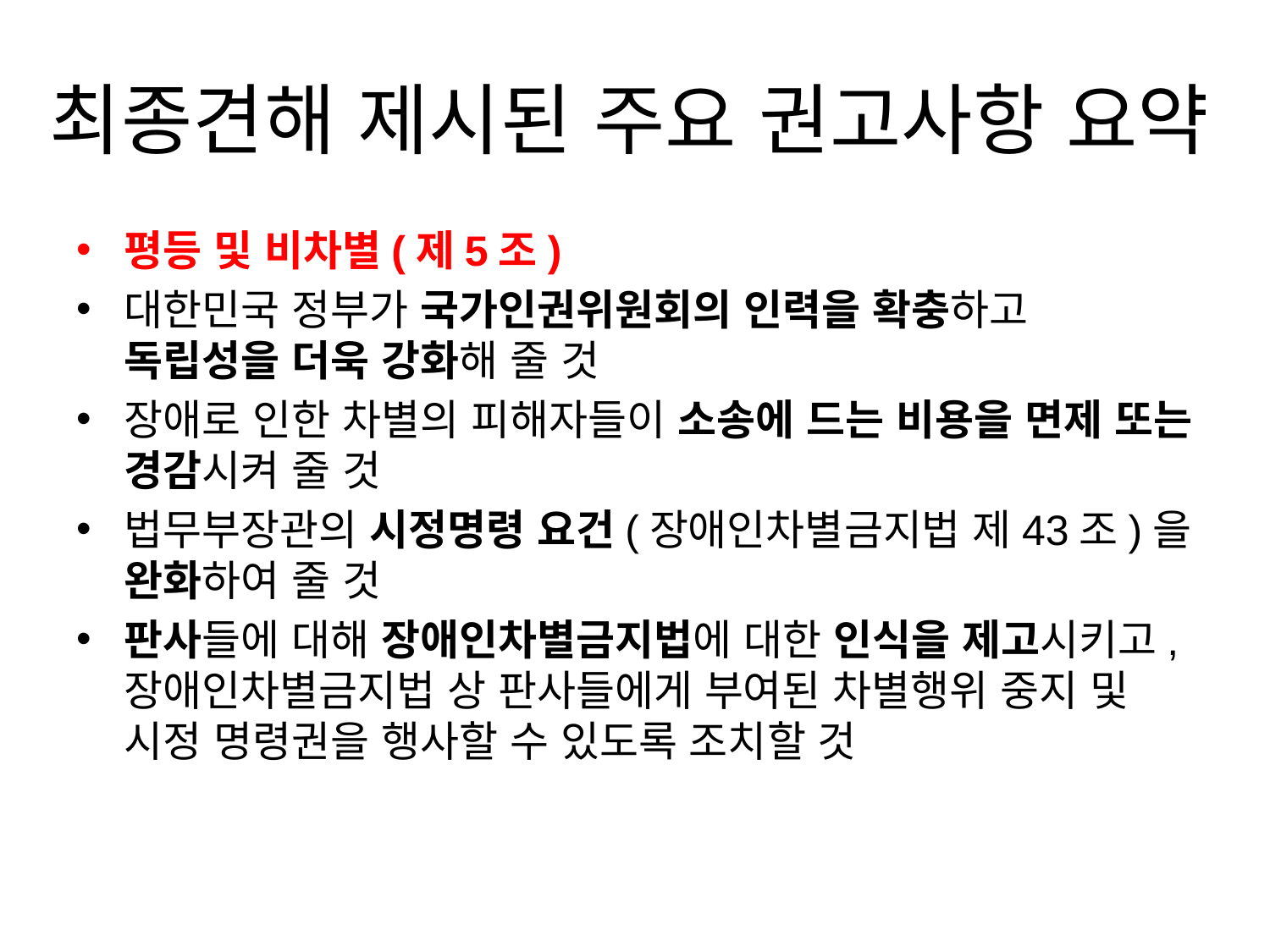

# 최종견해 제시된 주요 권고사항 요약
평등 및 비차별(제5조)
대한민국 정부가 국가인권위원회의 인력을 확충하고 독립성을 더욱 강화해 줄 것
장애로 인한 차별의 피해자들이 소송에 드는 비용을 면제 또는 경감시켜 줄 것
법무부장관의 시정명령 요건(장애인차별금지법 제43조)을 완화하여 줄 것
판사들에 대해 장애인차별금지법에 대한 인식을 제고시키고, 장애인차별금지법 상 판사들에게 부여된 차별행위 중지 및 시정 명령권을 행사할 수 있도록 조치할 것